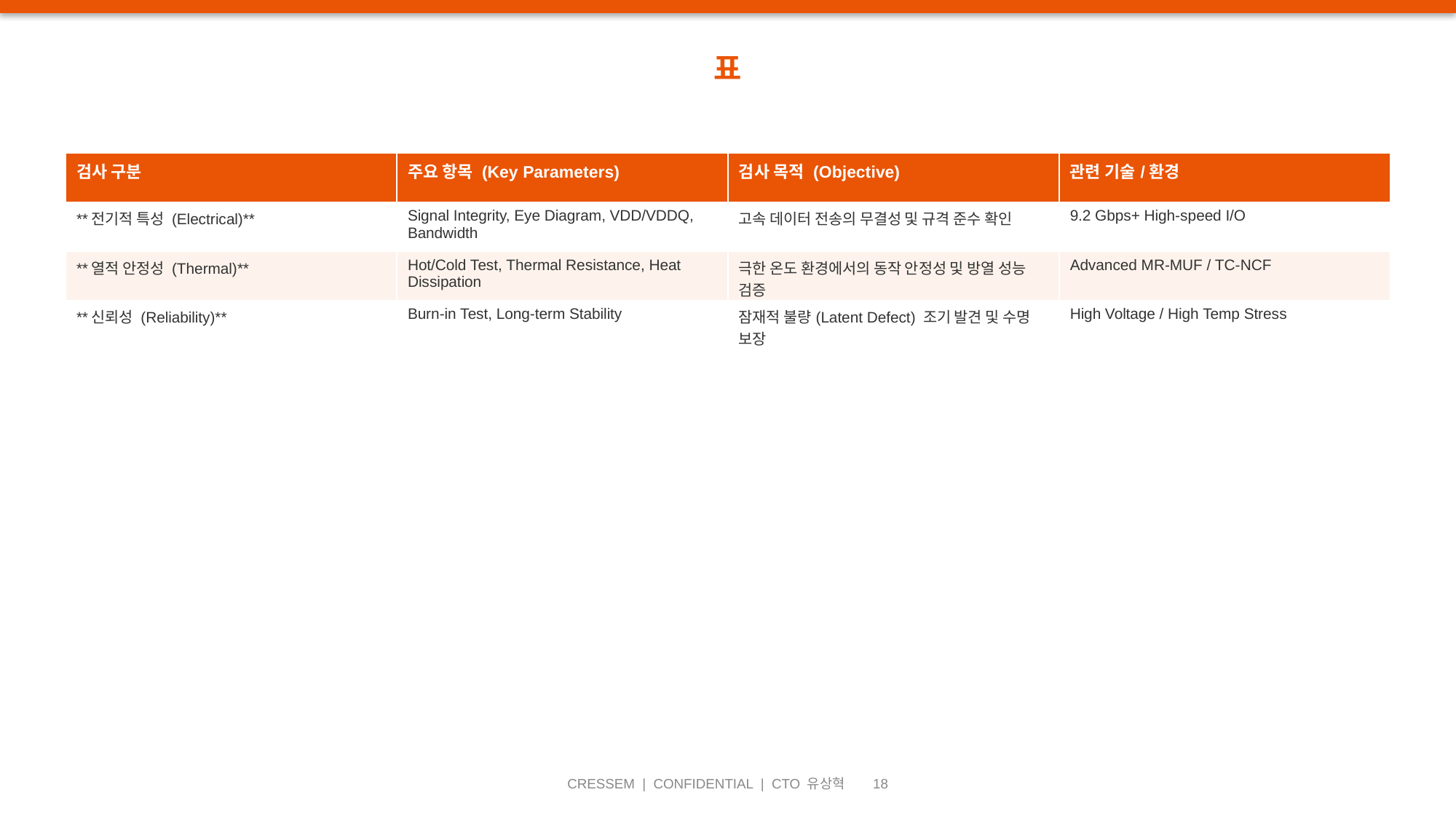

표
| 검사 구분 | 주요 항목 (Key Parameters) | 검사 목적 (Objective) | 관련 기술/환경 |
| --- | --- | --- | --- |
| \*\*전기적 특성 (Electrical)\*\* | Signal Integrity, Eye Diagram, VDD/VDDQ, Bandwidth | 고속 데이터 전송의 무결성 및 규격 준수 확인 | 9.2 Gbps+ High-speed I/O |
| \*\*열적 안정성 (Thermal)\*\* | Hot/Cold Test, Thermal Resistance, Heat Dissipation | 극한 온도 환경에서의 동작 안정성 및 방열 성능 검증 | Advanced MR-MUF / TC-NCF |
| \*\*신뢰성 (Reliability)\*\* | Burn-in Test, Long-term Stability | 잠재적 불량(Latent Defect) 조기 발견 및 수명 보장 | High Voltage / High Temp Stress |
CRESSEM  |  CONFIDENTIAL  |  CTO 유상혁        18